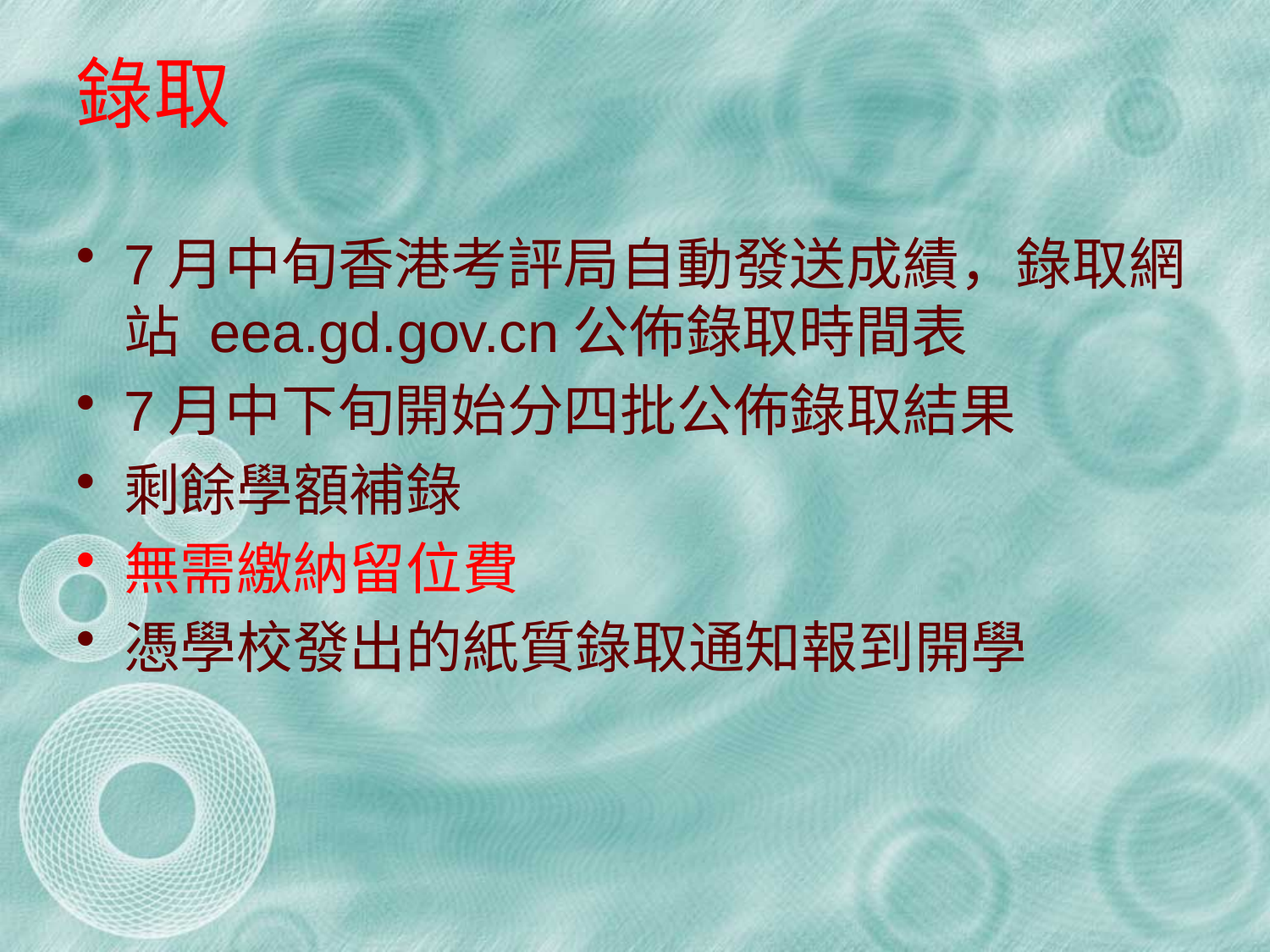

# 錄取
7月中旬香港考評局自動發送成績，錄取網站 eea.gd.gov.cn公佈錄取時間表
7月中下旬開始分四批公佈錄取結果
剩餘學額補錄
無需繳納留位費
憑學校發出的紙質錄取通知報到開學